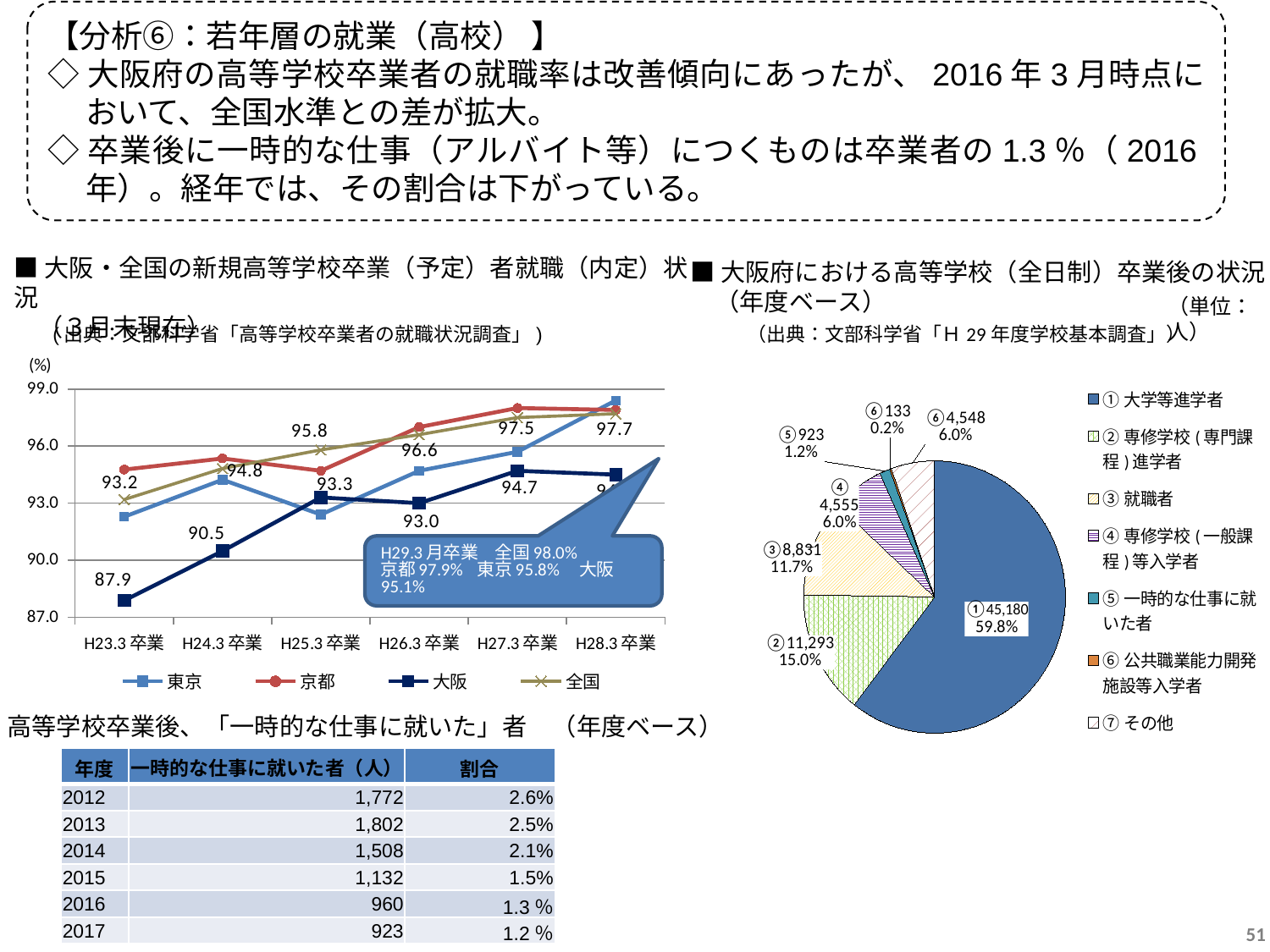

【分析⑥：若年層の就業（高校） 】
◇大阪府の高等学校卒業者の就職率は改善傾向にあったが、2016年3月時点において、全国水準との差が拡大。
◇卒業後に一時的な仕事（アルバイト等）につくものは卒業者の1.3％（2016年）。経年では、その割合は下がっている。
■大阪・全国の新規高等学校卒業（予定）者就職（内定）状況
　（３月末現在）
■大阪府における高等学校（全日制）卒業後の状況
　（年度ベース）
（単位：人）
(出典：文部科学省「高等学校卒業者の就職状況調査」)
（出典：文部科学省「Ｈ29年度学校基本調査」）

### Chart

| Category | 東京 | 京都 | 大阪 | 全国 |
|---|---|---|---|---|
| H23.3卒業 | 92.28640608785888 | 94.76412649040954 | 87.8784134437168 | 93.1914450575645 |
| H24.3卒業 | 94.22942817294282 | 95.34883720930233 | 90.47961630695444 | 94.8210135325933 |
| H25.3卒業 | 92.4 | 94.7 | 93.3 | 95.8 |
| H26.3卒業 | 94.7 | 97.0 | 93.0 | 96.6 |
| H27.3卒業 | 95.7 | 98.0 | 94.7 | 97.5 |
| H28.3卒業 | 98.4 | 97.9 | 94.5 | 97.7 |

### Chart

| Category |  |
|---|---|
| ①大学等進学者 | 0.6049077446145162 |
| ②専修学校(専門課程)進学者 | 0.14713826885087283 |
| ③就職者 | 0.1156787120530015 |
| ④専修学校(一般課程)等入学者 | 0.06352384663970005 |
| ⑤一時的な仕事に就いた者 | 0.012900971604423958 |
| ⑥公共職業能力開発施設等入学者 | 0.0020964078857188934 |
| ⑦その他 | 0.053458401085831775 |
■高等学校卒業後、「一時的な仕事に就いた」者　（年度ベース）
| 年度 | 一時的な仕事に就いた者（人） | 割合 |
| --- | --- | --- |
| 2012 | 1,772 | 2.6% |
| 2013 | 1,802 | 2.5% |
| 2014 | 1,508 | 2.1% |
| 2015 | 1,132 | 1.5% |
| 2016 | 960 | 1.3％ |
| 2017 | 923 | 1.2％ |
51